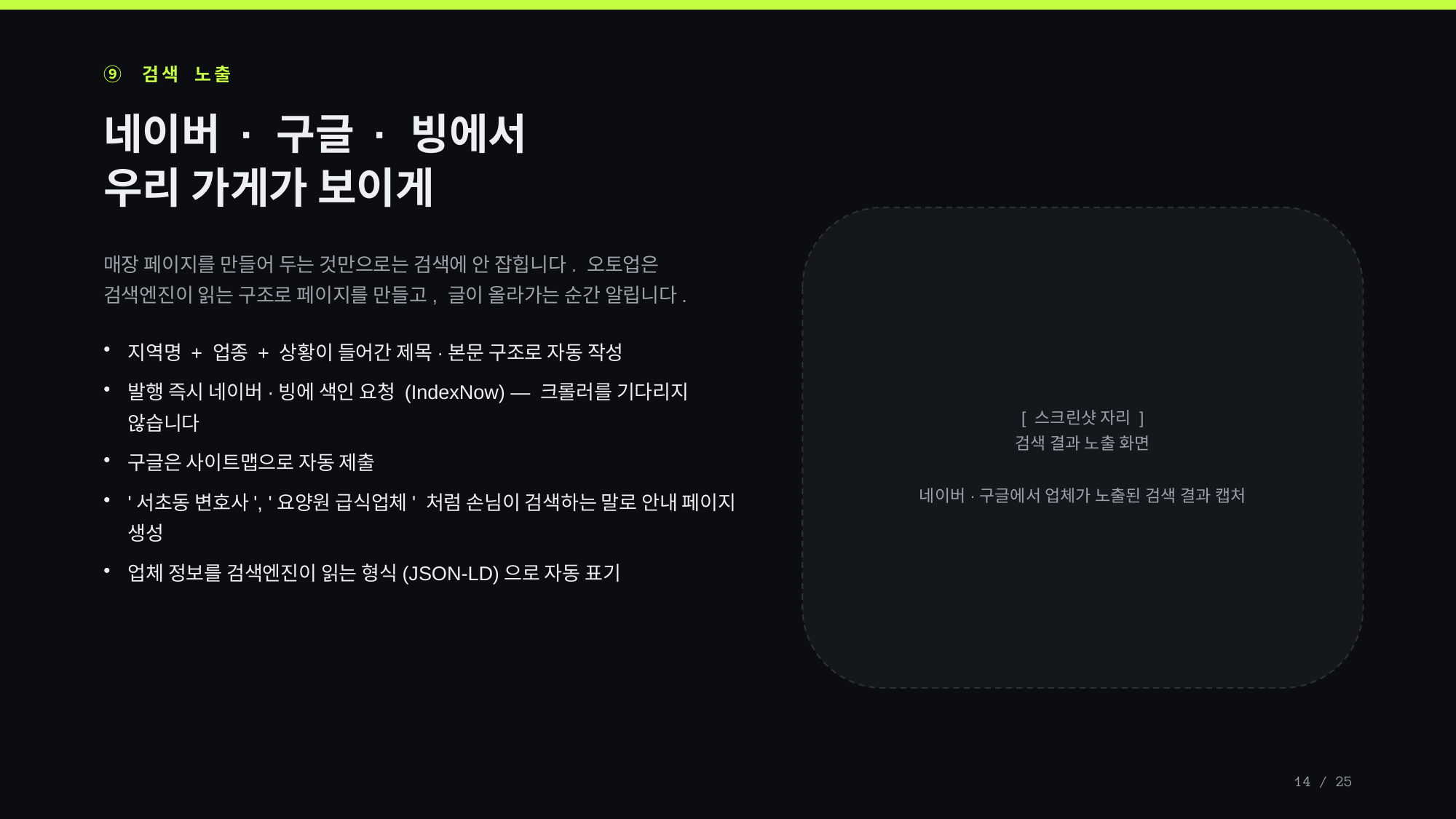

⑨ 검색 노출
네이버 · 구글 · 빙에서
우리 가게가 보이게

매장 페이지를 만들어 두는 것만으로는 검색에 안 잡힙니다. 오토업은 검색엔진이 읽는 구조로 페이지를 만들고, 글이 올라가는 순간 알립니다.
지역명 + 업종 + 상황이 들어간 제목·본문 구조로 자동 작성
발행 즉시 네이버·빙에 색인 요청 (IndexNow) — 크롤러를 기다리지 않습니다
구글은 사이트맵으로 자동 제출
'서초동 변호사', '요양원 급식업체' 처럼 손님이 검색하는 말로 안내 페이지 생성
업체 정보를 검색엔진이 읽는 형식(JSON-LD)으로 자동 표기
[ 스크린샷 자리 ]
검색 결과 노출 화면

네이버·구글에서 업체가 노출된 검색 결과 캡처
14 / 25